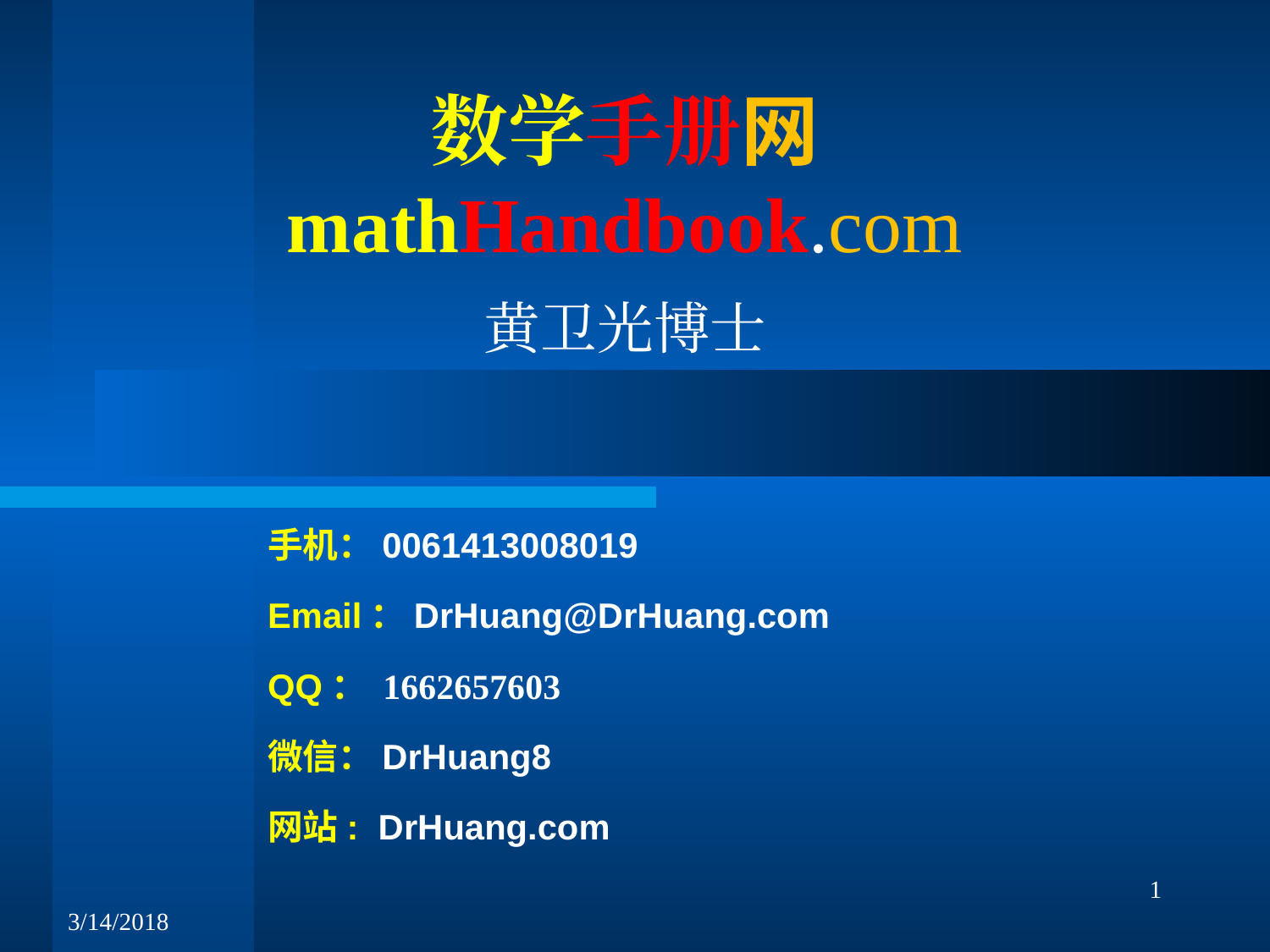

# 数学手册网 mathHandbook.com
黄卫光博士

手机：0061413008019
Email：DrHuang@DrHuang.com
QQ： 1662657603
微信：DrHuang8
网站:  DrHuang.com
1
3/14/2018